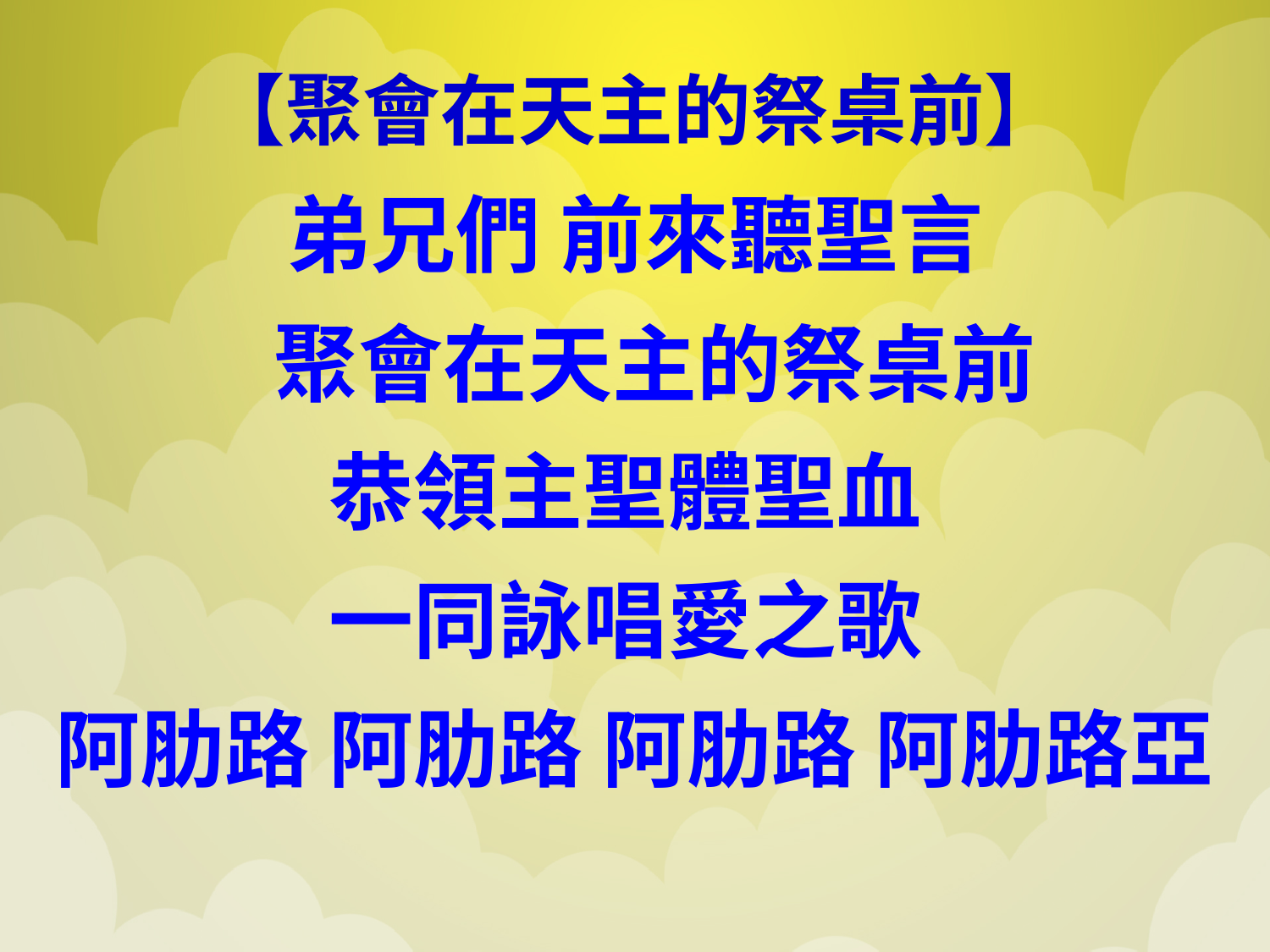

【聚會在天主的祭桌前】
弟兄們 前來聽聖言
 聚會在天主的祭桌前
恭領主聖體聖血
一同詠唱愛之歌
阿肋路 阿肋路 阿肋路 阿肋路亞